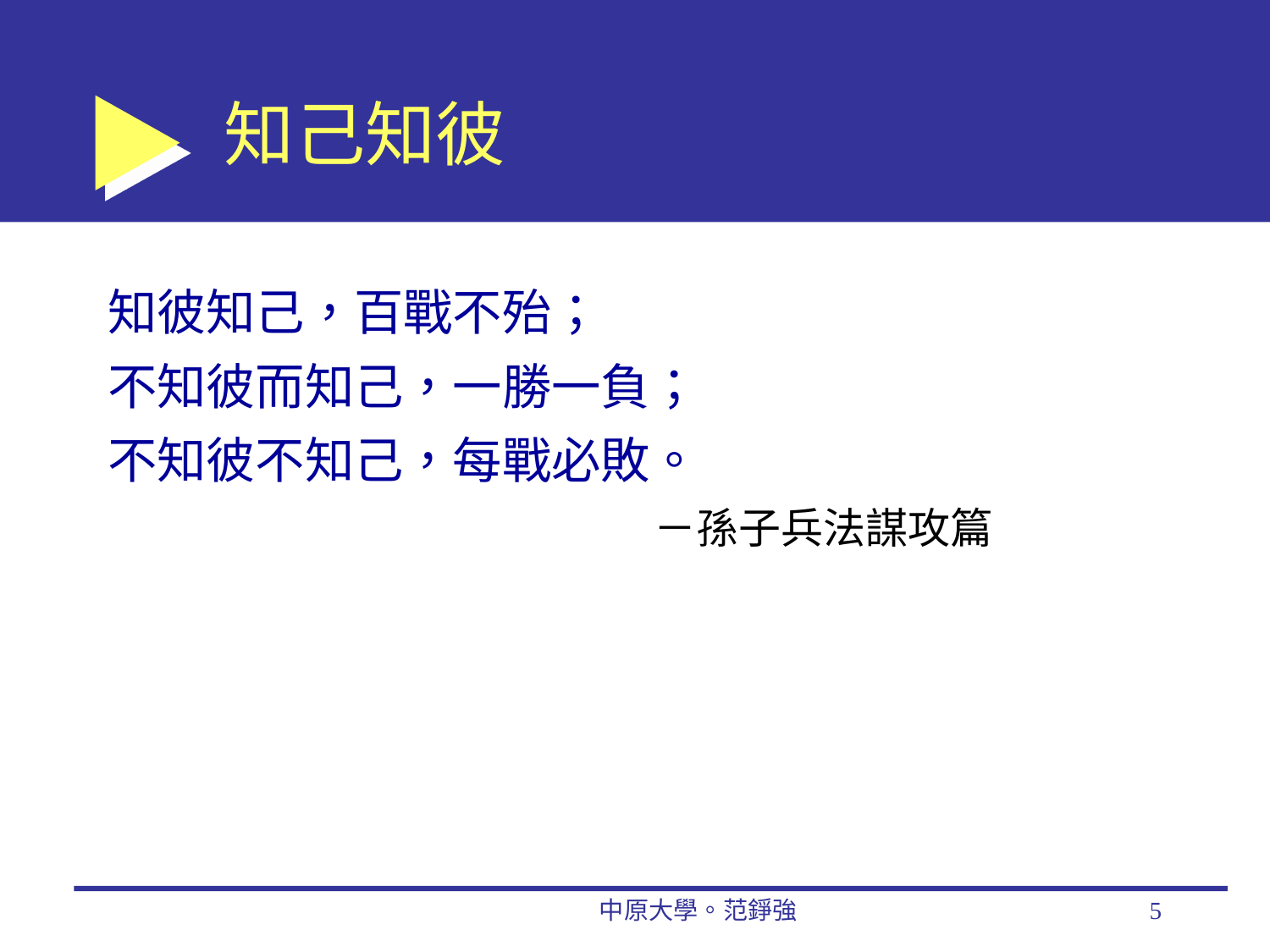

# 知己知彼
知彼知己，百戰不殆；
不知彼而知己，一勝一負；
不知彼不知己，每戰必敗。
－孫子兵法謀攻篇
中原大學。范錚強
5